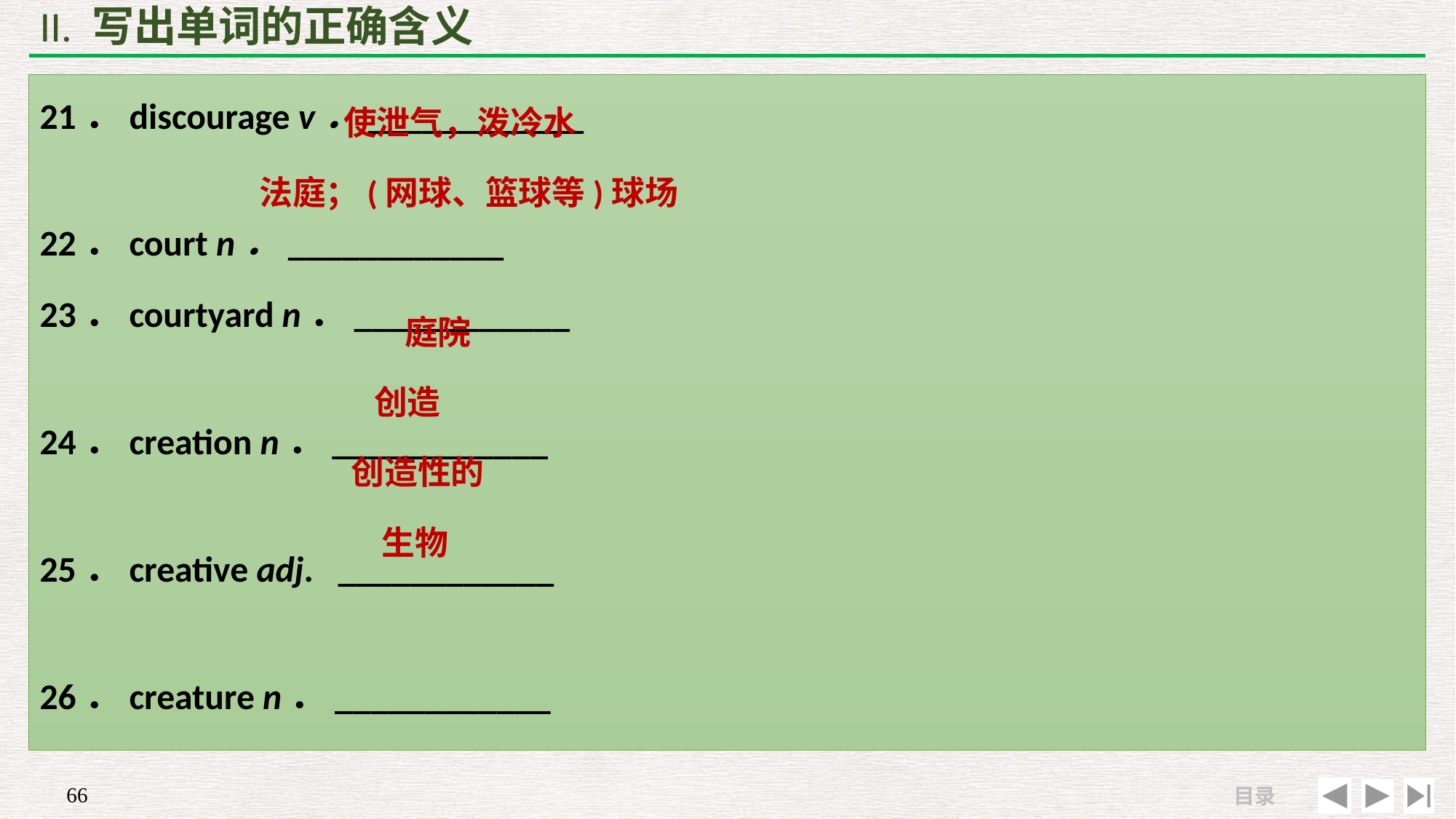

# II. 写出单词的正确含义
          使泄气，泼冷水
法庭；(网球、篮球等)球场
                  庭院
              创造
           创造性的
               生物
21．discourage v．____________
22．court n．____________
23．courtyard n．____________
24．creation n．____________
25．creative adj.   ____________
26．creature n．____________